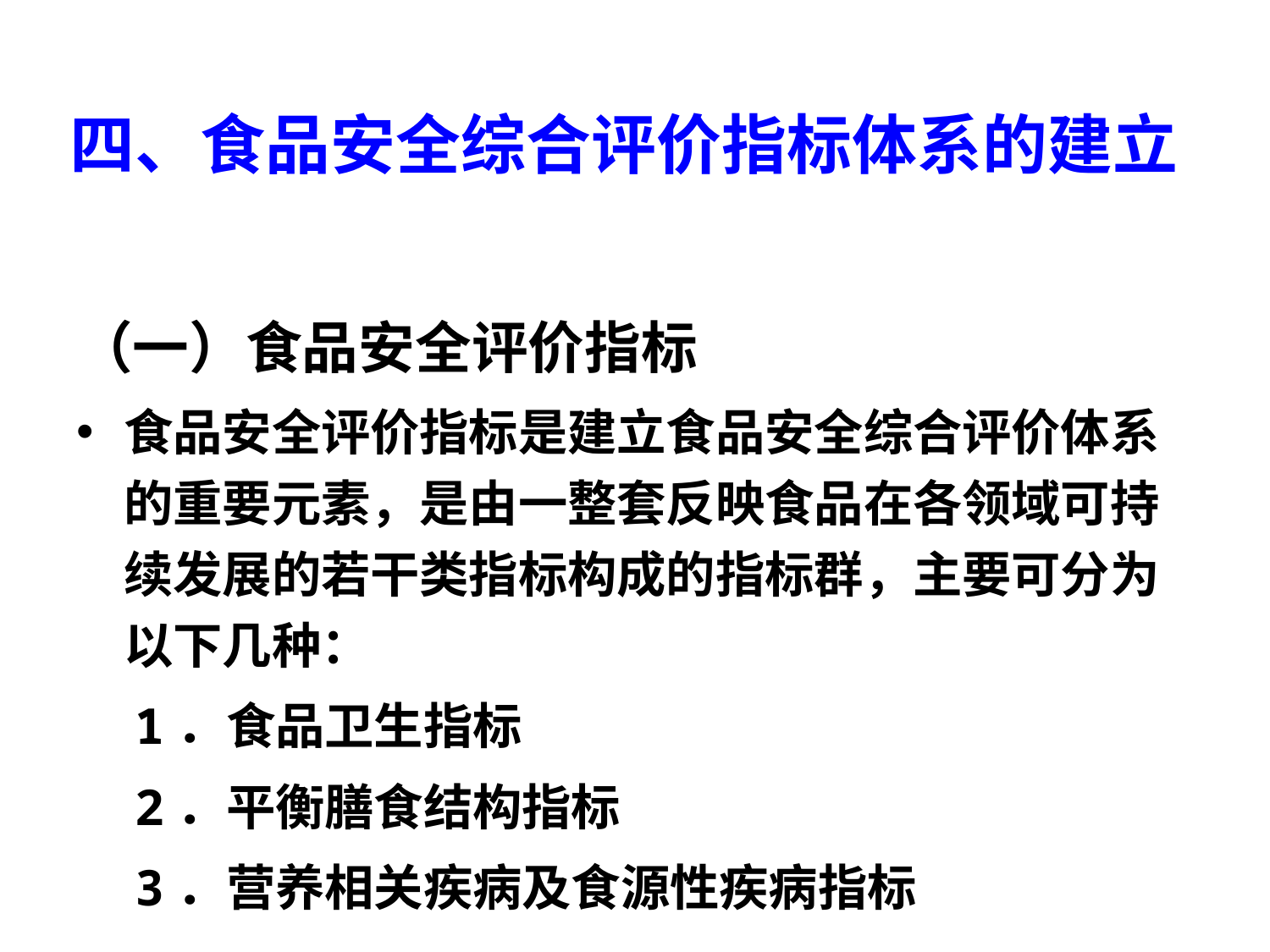

# 四、食品安全综合评价指标体系的建立
（一）食品安全评价指标
食品安全评价指标是建立食品安全综合评价体系的重要元素，是由一整套反映食品在各领域可持续发展的若干类指标构成的指标群，主要可分为以下几种：
  1．食品卫生指标
  2．平衡膳食结构指标
  3．营养相关疾病及食源性疾病指标